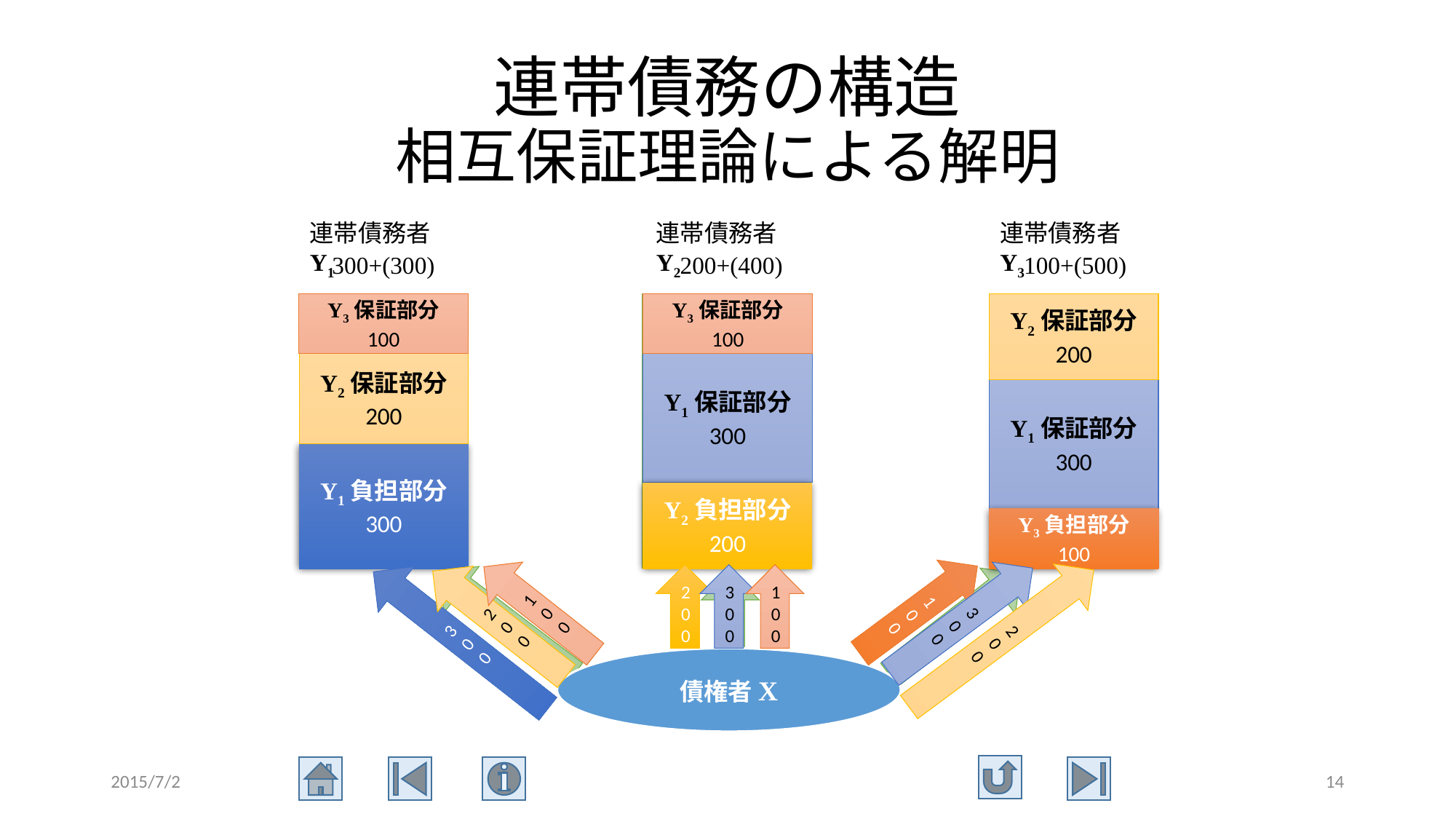

# 連帯債務の構造 相互保証理論による解明
連帯債務者Y1
連帯債務者Y2
連帯債務者Y3
300+(300)
200+(400)
100+(500)
600
Y3保証部分
100
Y3保証部分
100
Y2保証部分
200
600
600
Y2保証部分
200
Y1保証部分
300
Y1保証部分
300
Y1負担部分
300
Y2負担部分
200
Y3負担部分
100
200
300
300
100
600
200
100
600
200
300
100
600
債権者X
2015/7/2
14